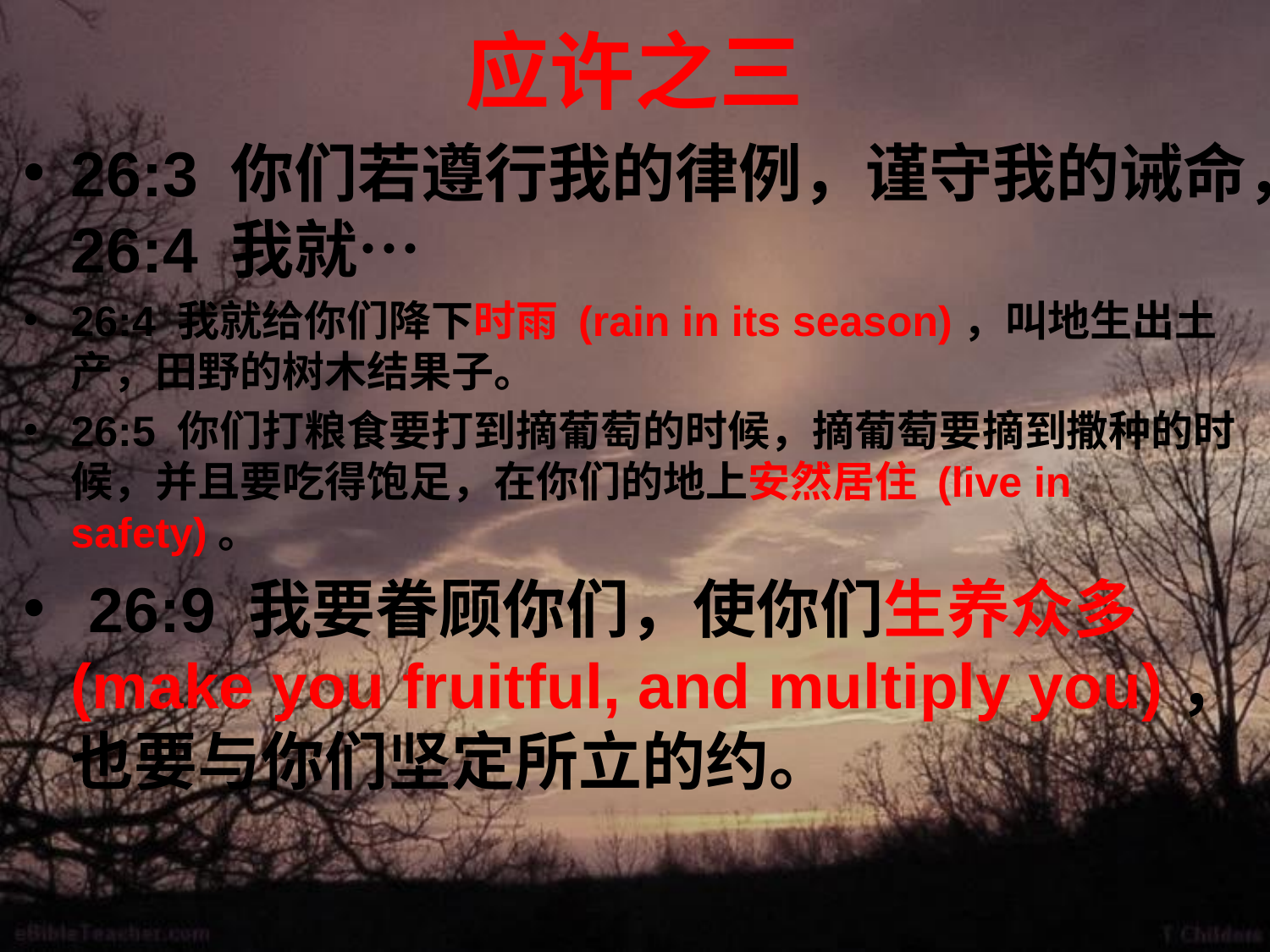

# 应许之三
26:3 你们若遵行我的律例，谨守我的诫命，26:4 我就…
26:4 我就给你们降下时雨 (rain in its season)，叫地生出土产，田野的树木结果子。
26:5 你们打粮食要打到摘葡萄的时候，摘葡萄要摘到撒种的时候，并且要吃得饱足，在你们的地上安然居住 (live in safety)。
 26:9 我要眷顾你们，使你们生养众多(make you fruitful, and multiply you)，也要与你们坚定所立的约。